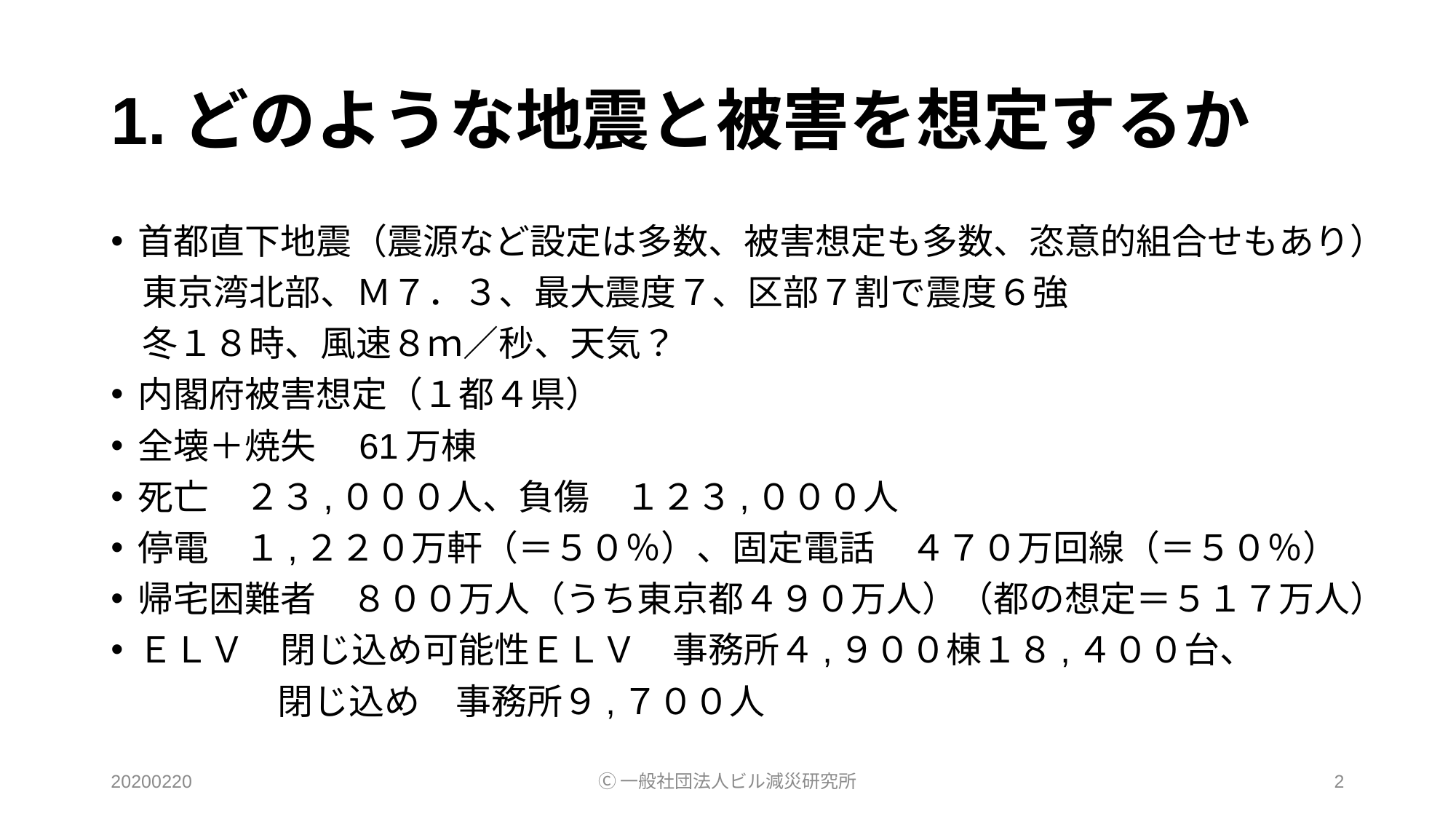

# 1.どのような地震と被害を想定するか
首都直下地震（震源など設定は多数、被害想定も多数、恣意的組合せもあり）
   東京湾北部、Ｍ７．３、最大震度７、区部７割で震度６強
   冬１８時、風速８ｍ／秒、天気？
内閣府被害想定（１都４県）
全壊＋焼失　61万棟
死亡　２３,０００人、負傷　１２３,０００人
停電　１,２２０万軒（＝５０％）、固定電話　４７０万回線（＝５０％）
帰宅困難者　８００万人（うち東京都４９０万人）（都の想定＝５１７万人）
ＥＬＶ　閉じ込め可能性ＥＬＶ　事務所４,９００棟１８,４００台、
　　　　   閉じ込め　事務所９,７００人

20200220
Ⓒ一般社団法人ビル減災研究所
2